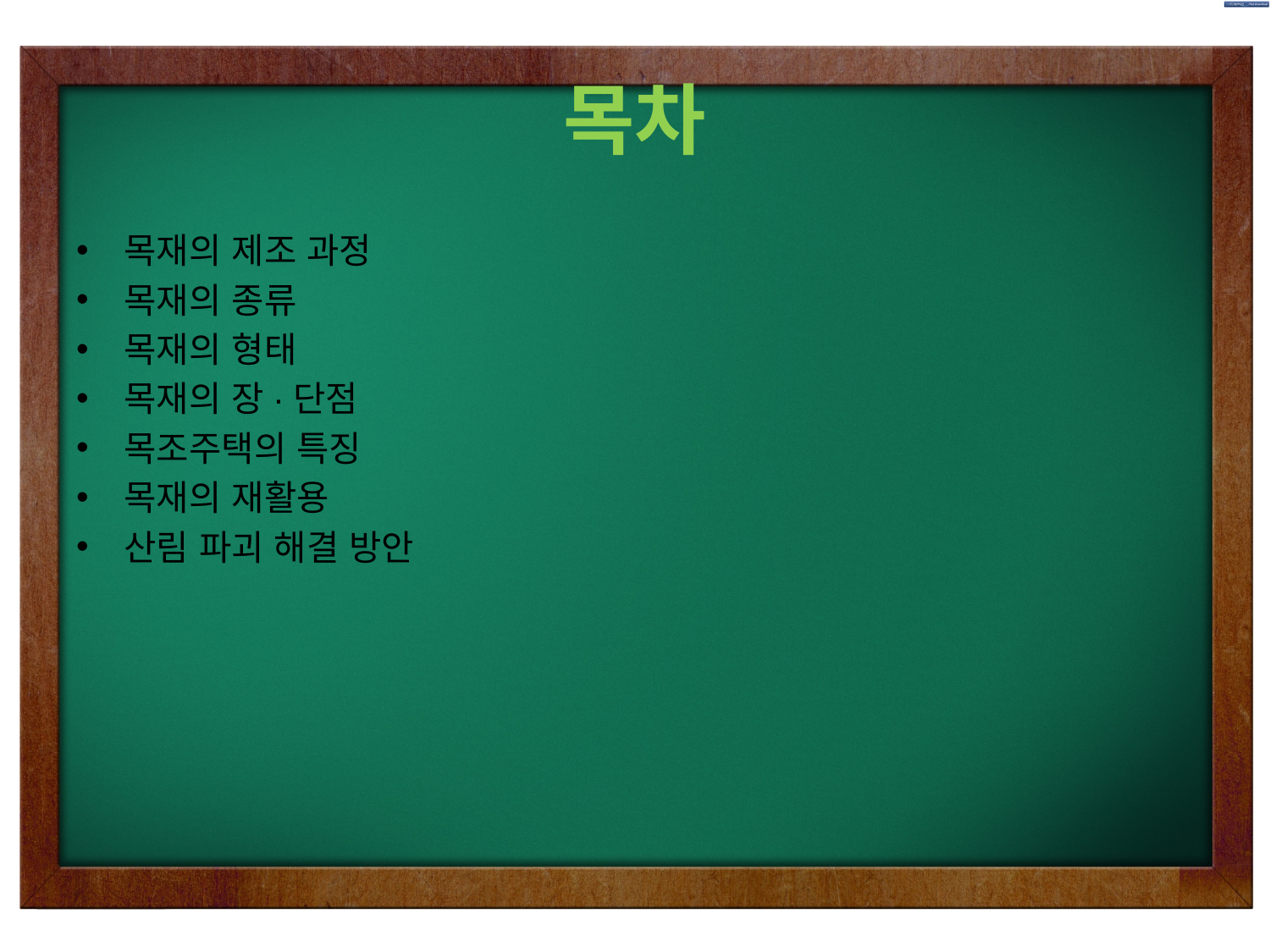

# 목차
목재의 제조 과정
목재의 종류
목재의 형태
목재의 장·단점
목조주택의 특징
목재의 재활용
산림 파괴 해결 방안